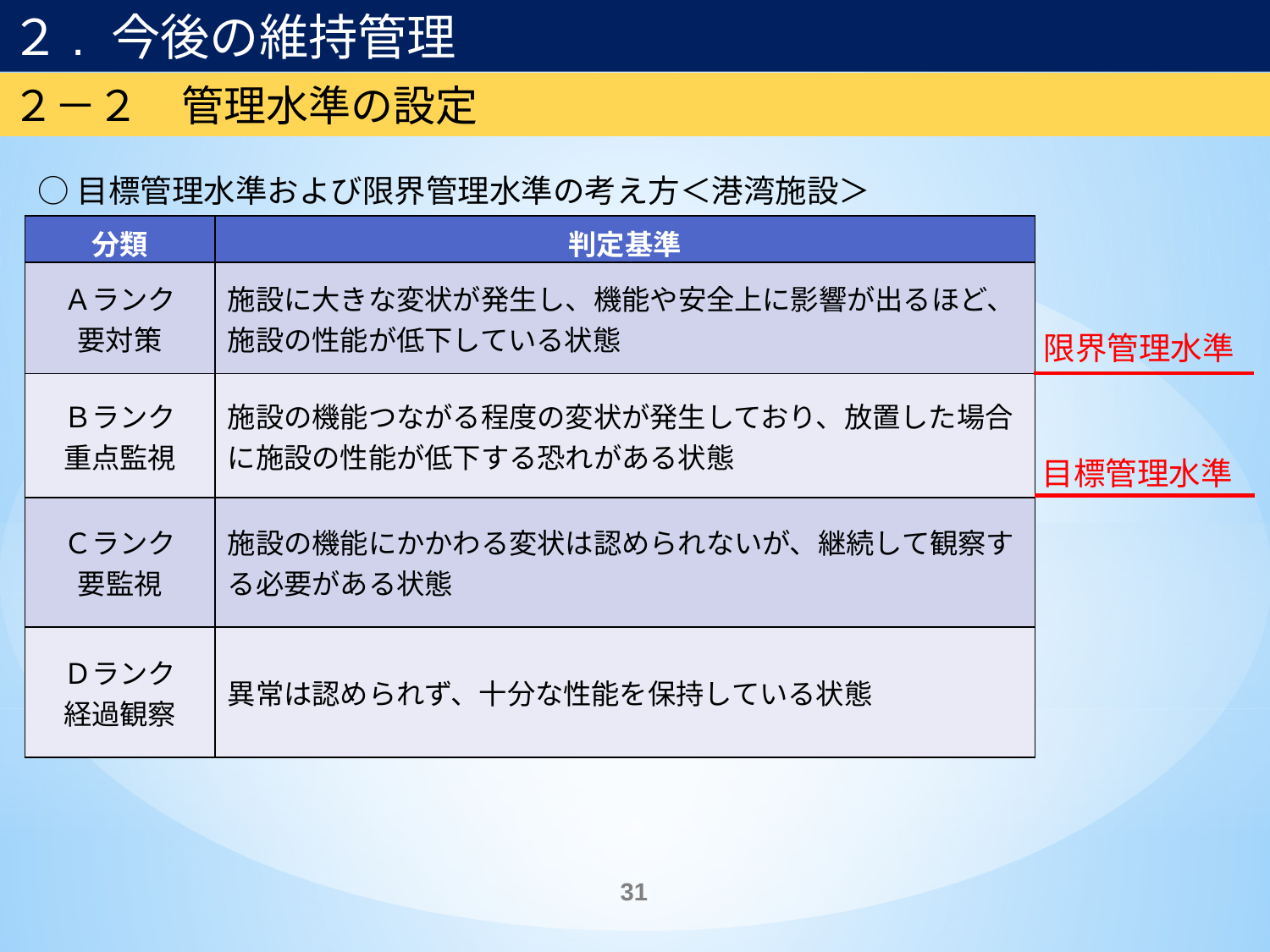

２. 今後の維持管理
２－２　管理水準の設定
○目標管理水準および限界管理水準の考え方＜港湾施設＞
| 分類 | 判定基準 |
| --- | --- |
| Ａランク 要対策 | 施設に大きな変状が発生し、機能や安全上に影響が出るほど、施設の性能が低下している状態 |
| Ｂランク 重点監視 | 施設の機能つながる程度の変状が発生しており、放置した場合に施設の性能が低下する恐れがある状態 |
| Ｃランク 要監視 | 施設の機能にかかわる変状は認められないが、継続して観察する必要がある状態 |
| Ｄランク 経過観察 | 異常は認められず、十分な性能を保持している状態 |
限界管理水準
目標管理水準
31